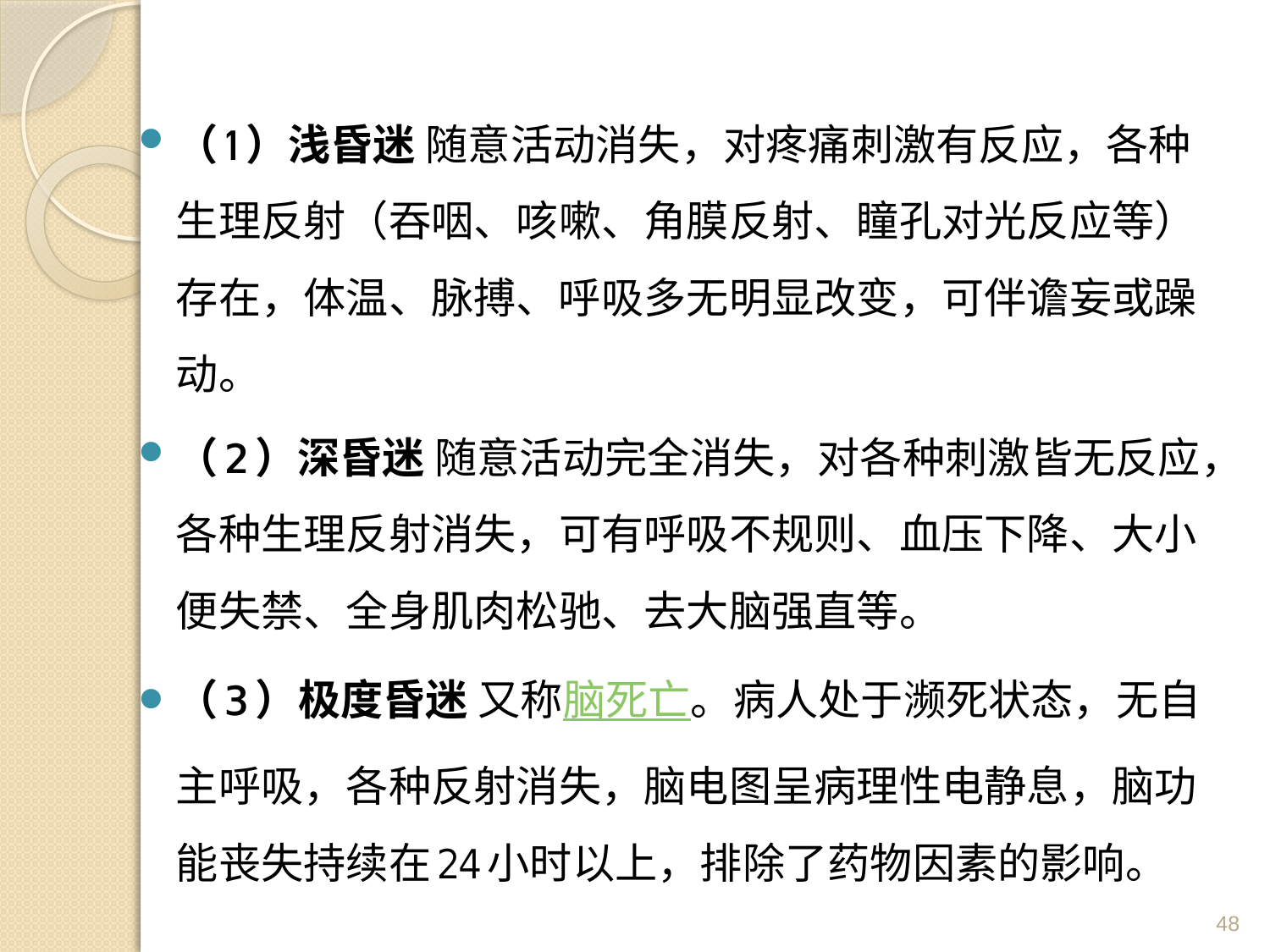

（1）浅昏迷 随意活动消失，对疼痛刺激有反应，各种生理反射（吞咽、咳嗽、角膜反射、瞳孔对光反应等）存在，体温、脉搏、呼吸多无明显改变，可伴谵妄或躁动。
（2）深昏迷 随意活动完全消失，对各种刺激皆无反应，各种生理反射消失，可有呼吸不规则、血压下降、大小便失禁、全身肌肉松驰、去大脑强直等。
（3）极度昏迷 又称脑死亡。病人处于濒死状态，无自主呼吸，各种反射消失，脑电图呈病理性电静息，脑功能丧失持续在24小时以上，排除了药物因素的影响。

48